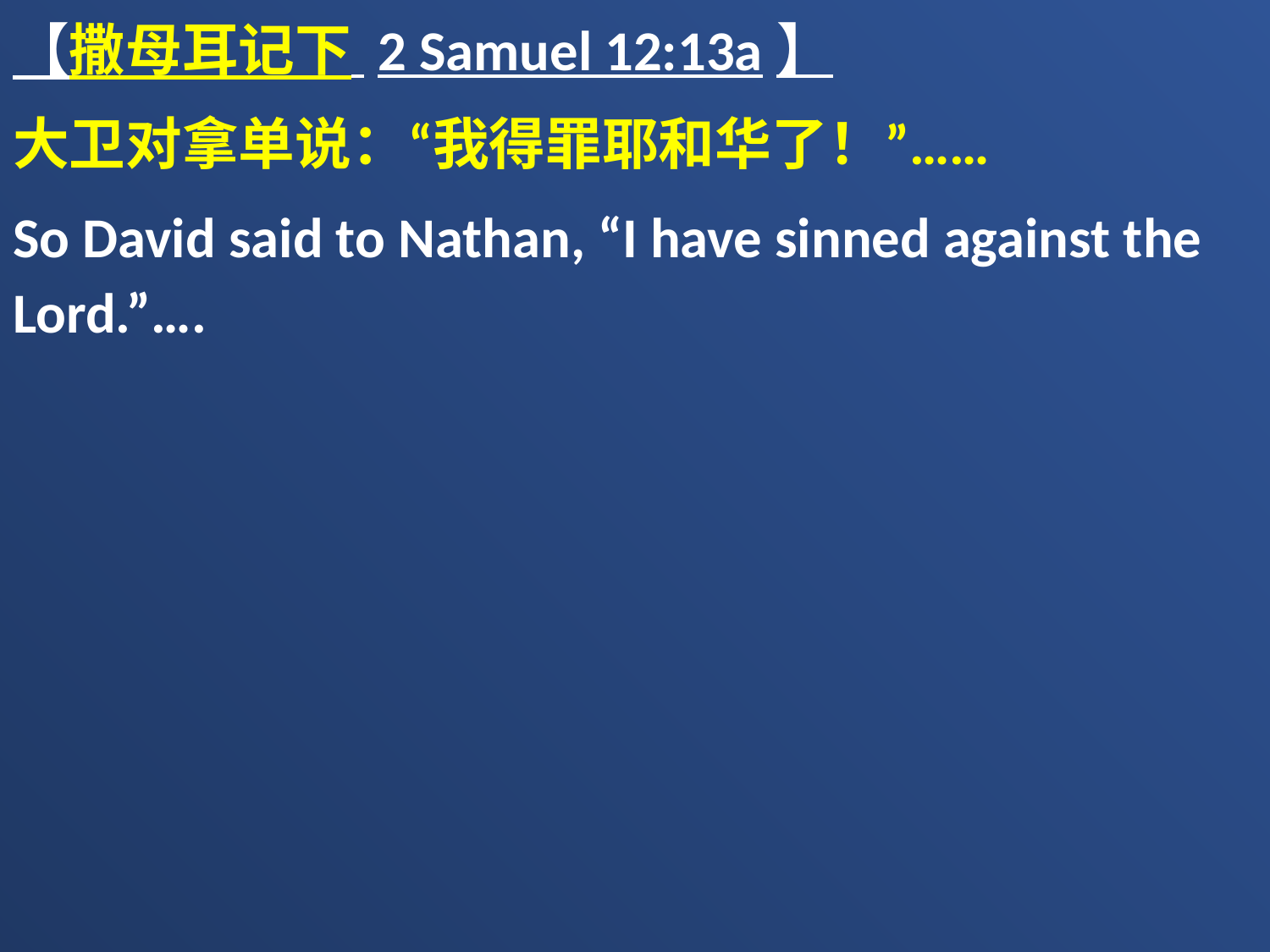

【撒母耳记下 2 Samuel 12:13a】
大卫对拿单说：“我得罪耶和华了！”……
So David said to Nathan, “I have sinned against the Lord.”….